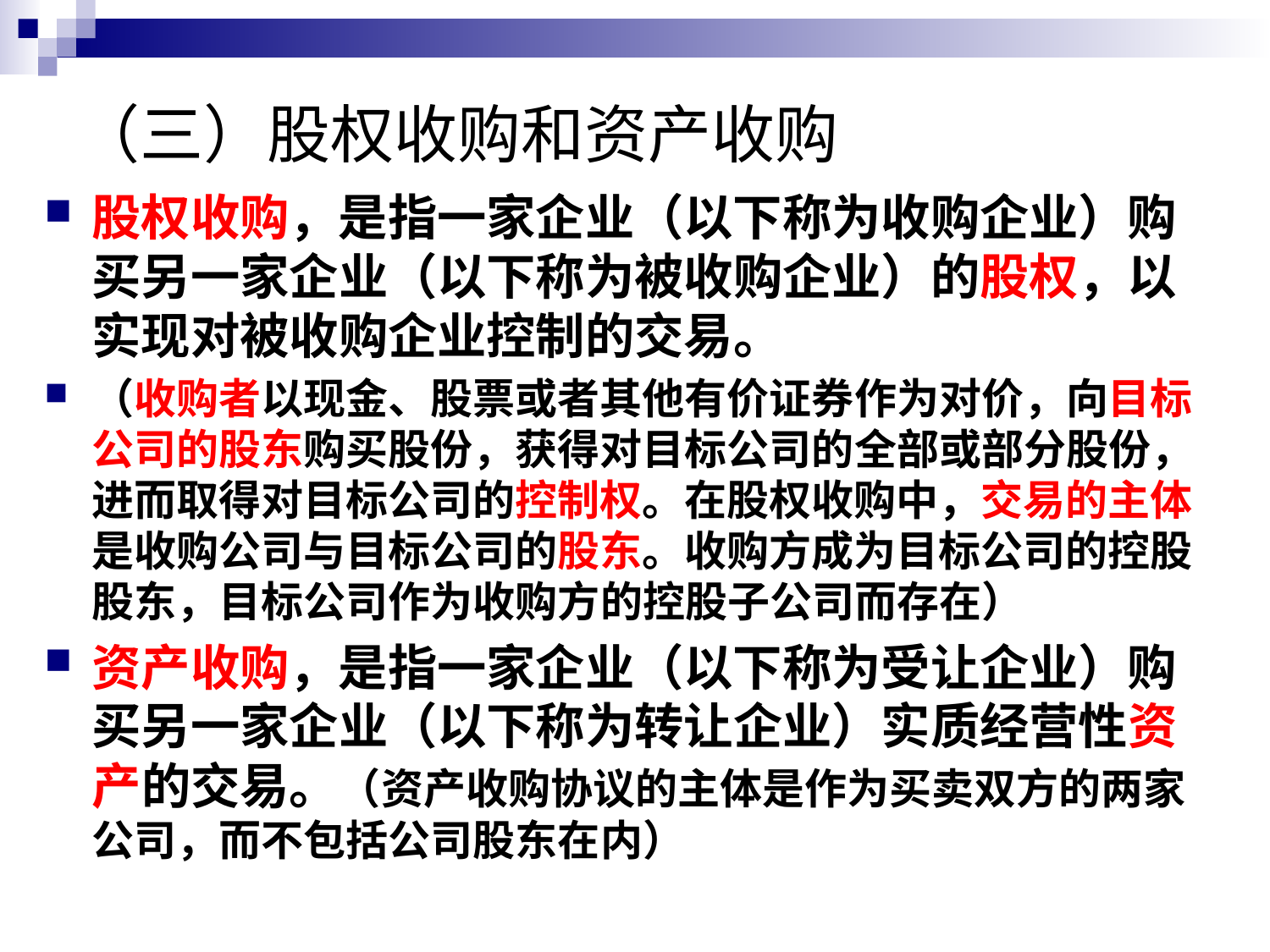

# （三）股权收购和资产收购
股权收购，是指一家企业（以下称为收购企业）购买另一家企业（以下称为被收购企业）的股权，以实现对被收购企业控制的交易。
（收购者以现金、股票或者其他有价证券作为对价，向目标公司的股东购买股份，获得对目标公司的全部或部分股份，进而取得对目标公司的控制权。在股权收购中，交易的主体是收购公司与目标公司的股东。收购方成为目标公司的控股股东，目标公司作为收购方的控股子公司而存在）
资产收购，是指一家企业（以下称为受让企业）购买另一家企业（以下称为转让企业）实质经营性资产的交易。（资产收购协议的主体是作为买卖双方的两家公司，而不包括公司股东在内）